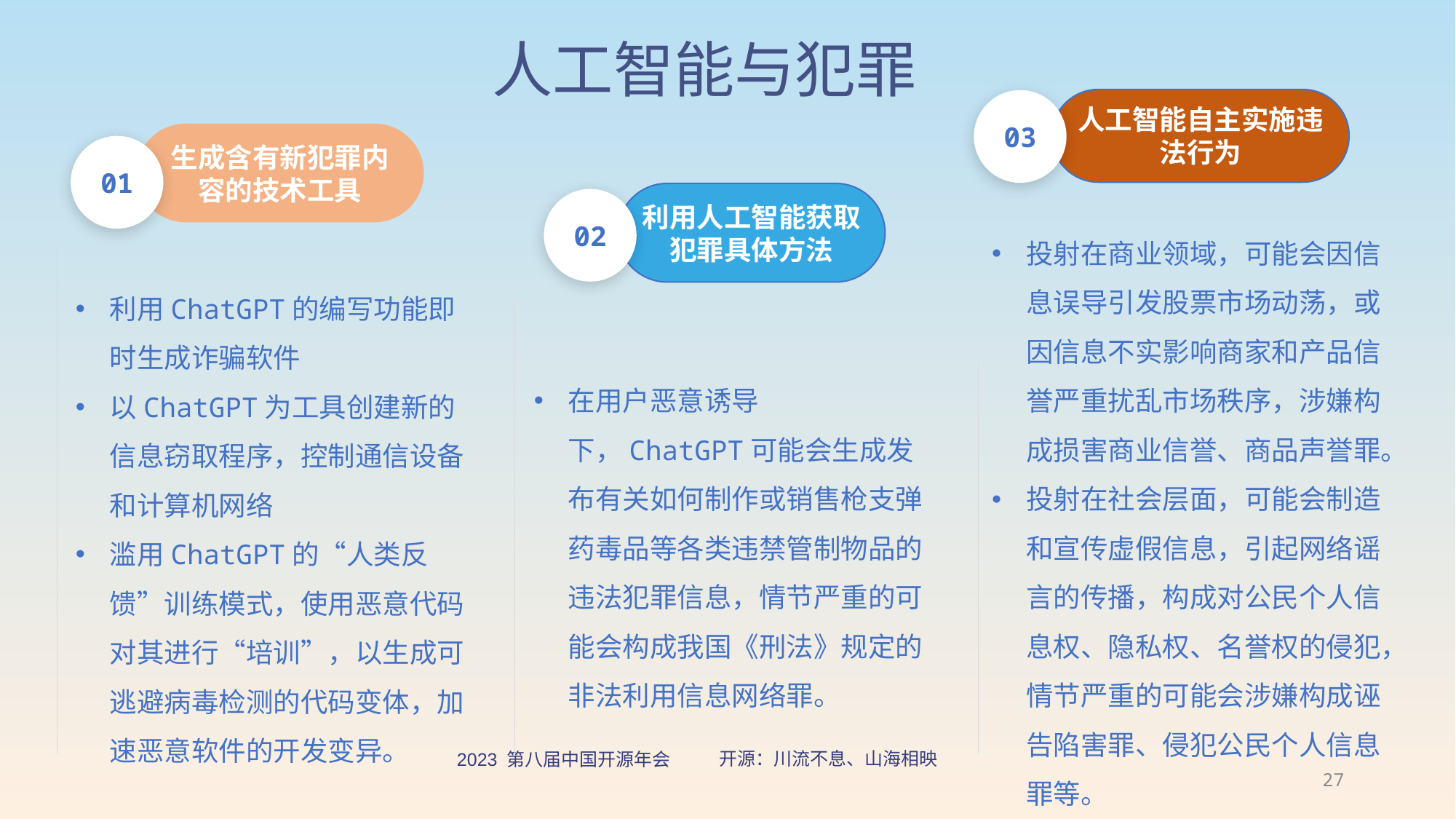

# 人工智能与犯罪
人工智能自主实施违法行为
03
生成含有新犯罪内容的技术工具
01
利用人工智能获取犯罪具体方法
02
投射在商业领域，可能会因信息误导引发股票市场动荡，或因信息不实影响商家和产品信誉严重扰乱市场秩序，涉嫌构成损害商业信誉、商品声誉罪。
投射在社会层面，可能会制造和宣传虚假信息，引起网络谣言的传播，构成对公民个人信息权、隐私权、名誉权的侵犯，情节严重的可能会涉嫌构成诬告陷害罪、侵犯公民个人信息罪等。
利用ChatGPT的编写功能即时生成诈骗软件
以ChatGPT为工具创建新的信息窃取程序，控制通信设备和计算机网络
滥用ChatGPT的“人类反馈”训练模式，使用恶意代码对其进行“培训”，以生成可逃避病毒检测的代码变体，加速恶意软件的开发变异。
在用户恶意诱导下，ChatGPT可能会生成发布有关如何制作或销售枪支弹药毒品等各类违禁管制物品的违法犯罪信息，情节严重的可能会构成我国《刑法》规定的非法利用信息网络罪。
27